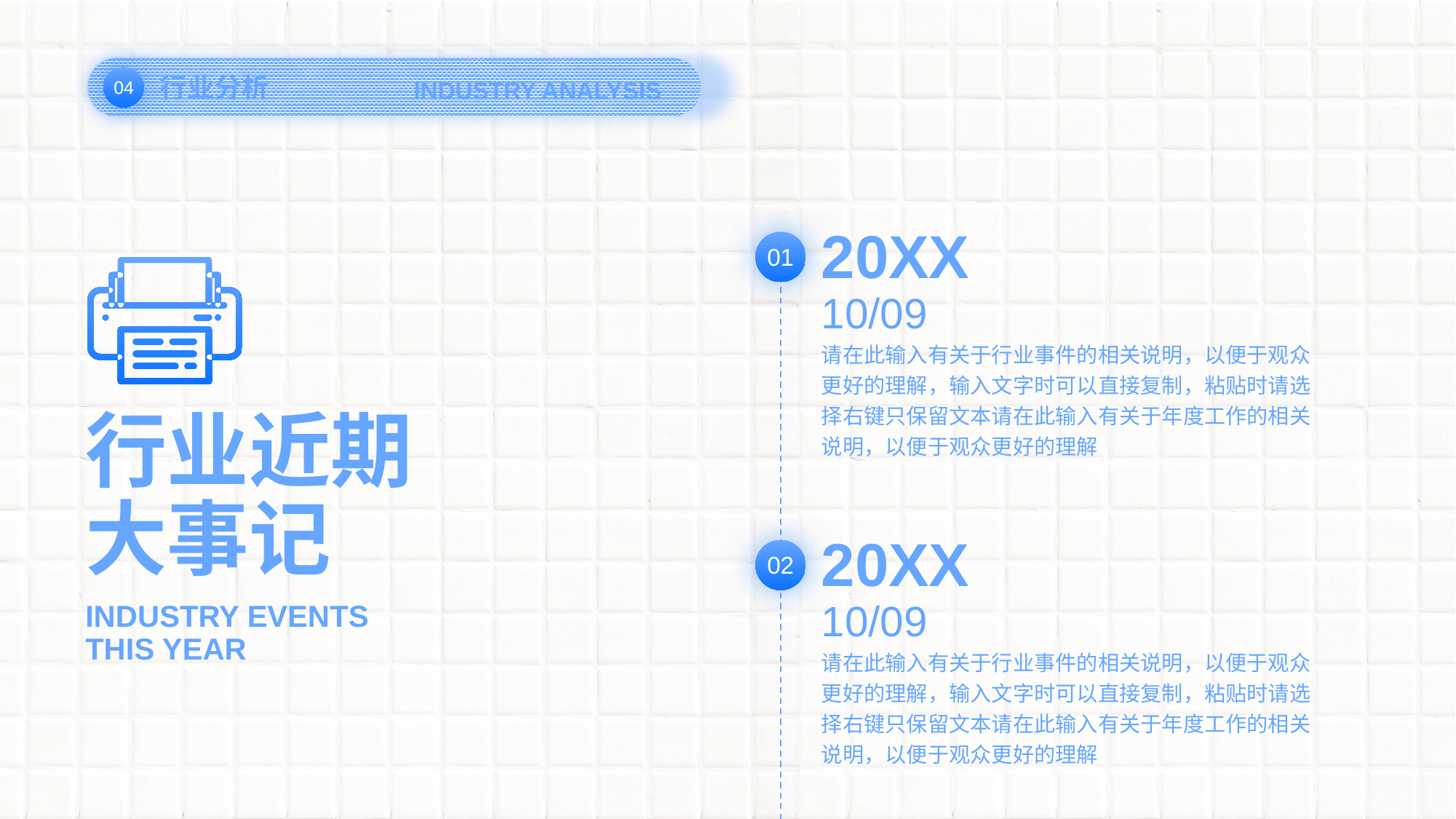

04
行业分析
INDUSTRY ANALYSIS
20XX

01
10/09
请在此输入有关于行业事件的相关说明，以便于观众更好的理解，输入文字时可以直接复制，粘贴时请选择右键只保留文本请在此输入有关于年度工作的相关说明，以便于观众更好的理解

行业近期
大事记
20XX

02
10/09
请在此输入有关于行业事件的相关说明，以便于观众更好的理解，输入文字时可以直接复制，粘贴时请选择右键只保留文本请在此输入有关于年度工作的相关说明，以便于观众更好的理解
INDUSTRY EVENTS THIS YEAR